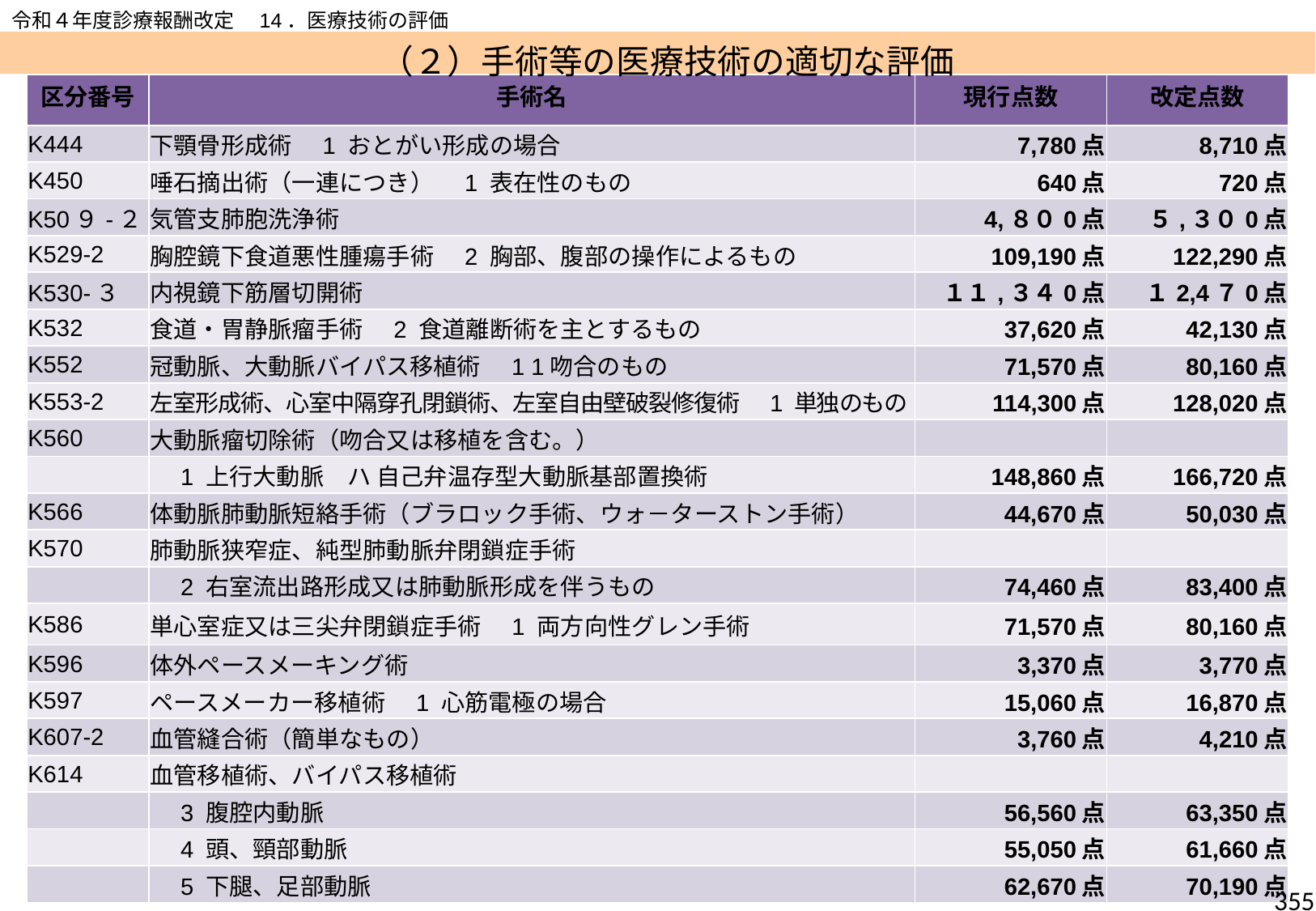

令和４年度診療報酬改定　14．医療技術の評価

 （２）手術等の医療技術の適切な評価
| 区分番号 | 手術名 | 現行点数 | 改定点数 |
| --- | --- | --- | --- |
| K444 | 下顎骨形成術　1 おとがい形成の場合 | 7,780点 | 8,710点 |
| K450 | 唾石摘出術（一連につき）　1 表在性のもの | 640点 | 720点 |
| K50９-２ | 気管支肺胞洗浄術 | 4,８０0点 | ５,３０0点 |
| K529-2 | 胸腔鏡下食道悪性腫瘍手術　2 胸部、腹部の操作によるもの | 109,190点 | 122,290点 |
| K530-３ | 内視鏡下筋層切開術 | １１,３４0点 | １2,4７0点 |
| K532 | 食道・胃静脈瘤手術　2 食道離断術を主とするもの | 37,620点 | 42,130点 |
| K552 | 冠動脈、大動脈バイパス移植術　1 1吻合のもの | 71,570点 | 80,160点 |
| K553-2 | 左室形成術、心室中隔穿孔閉鎖術、左室自由壁破裂修復術　1 単独のもの | 114,300点 | 128,020点 |
| K560 | 大動脈瘤切除術（吻合又は移植を含む。） |  |  |
|  | 1 上行大動脈　ハ 自己弁温存型大動脈基部置換術 | 148,860点 | 166,720点 |
| K566 | 体動脈肺動脈短絡手術（ブラロック手術、ウォ－ターストン手術） | 44,670点 | 50,030点 |
| K570 | 肺動脈狭窄症、純型肺動脈弁閉鎖症手術 |  |  |
|  | 2 右室流出路形成又は肺動脈形成を伴うもの | 74,460点 | 83,400点 |
| K586 | 単心室症又は三尖弁閉鎖症手術　1 両方向性グレン手術 | 71,570点 | 80,160点 |
| K596 | 体外ペースメーキング術 | 3,370点 | 3,770点 |
| K597 | ペースメーカー移植術　1 心筋電極の場合 | 15,060点 | 16,870点 |
| K607-2 | 血管縫合術（簡単なもの） | 3,760点 | 4,210点 |
| K614 | 血管移植術、バイパス移植術 |  |  |
|  | 3 腹腔内動脈 | 56,560点 | 63,350点 |
|  | 4 頭、頸部動脈 | 55,050点 | 61,660点 |
|  | 5 下腿、足部動脈 | 62,670点 | 70,190点 |
355